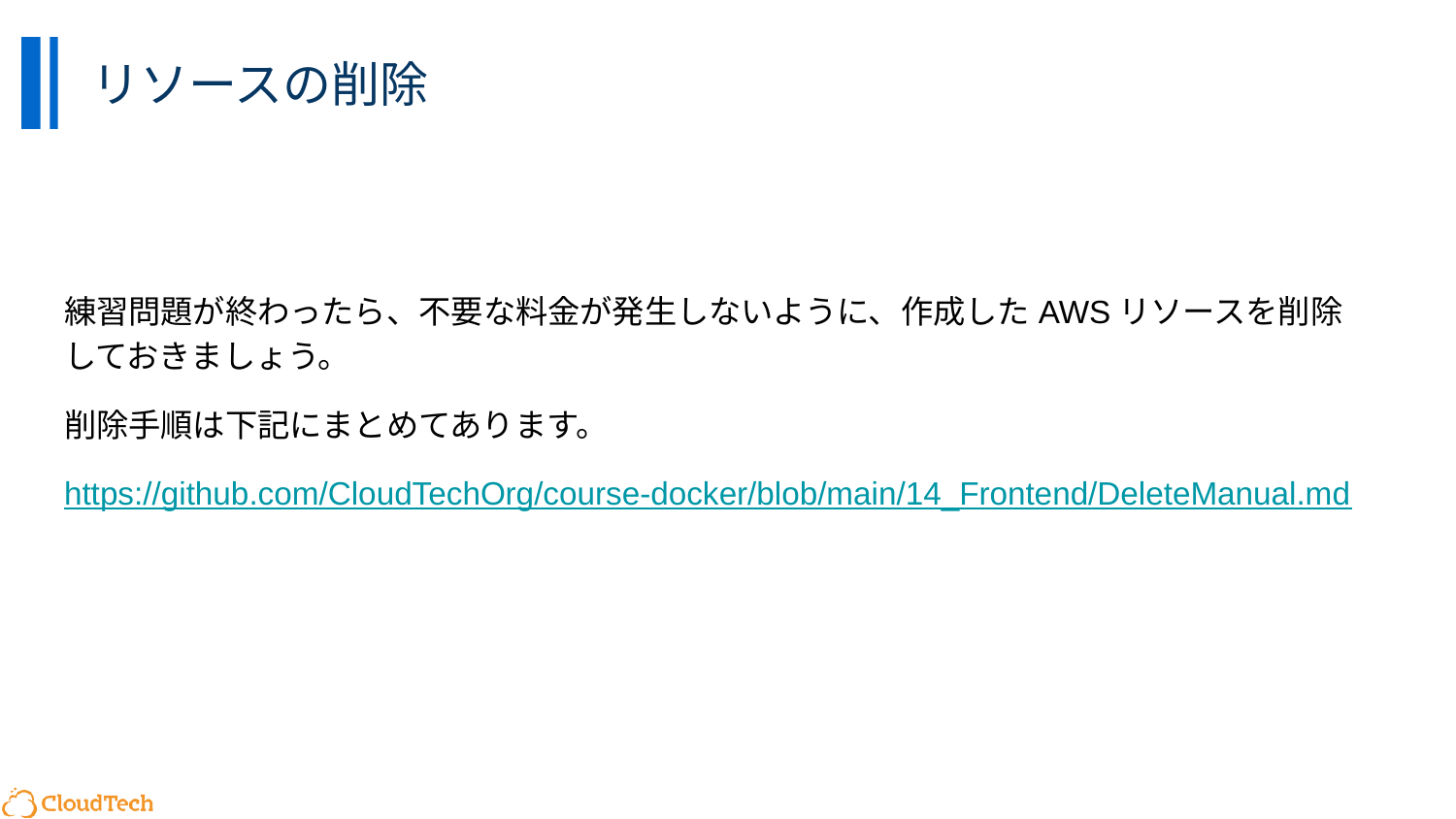

リソースの削除
練習問題が終わったら、不要な料金が発生しないように、作成したAWSリソースを削除しておきましょう。
削除手順は下記にまとめてあります。
https://github.com/CloudTechOrg/course-docker/blob/main/14_Frontend/DeleteManual.md